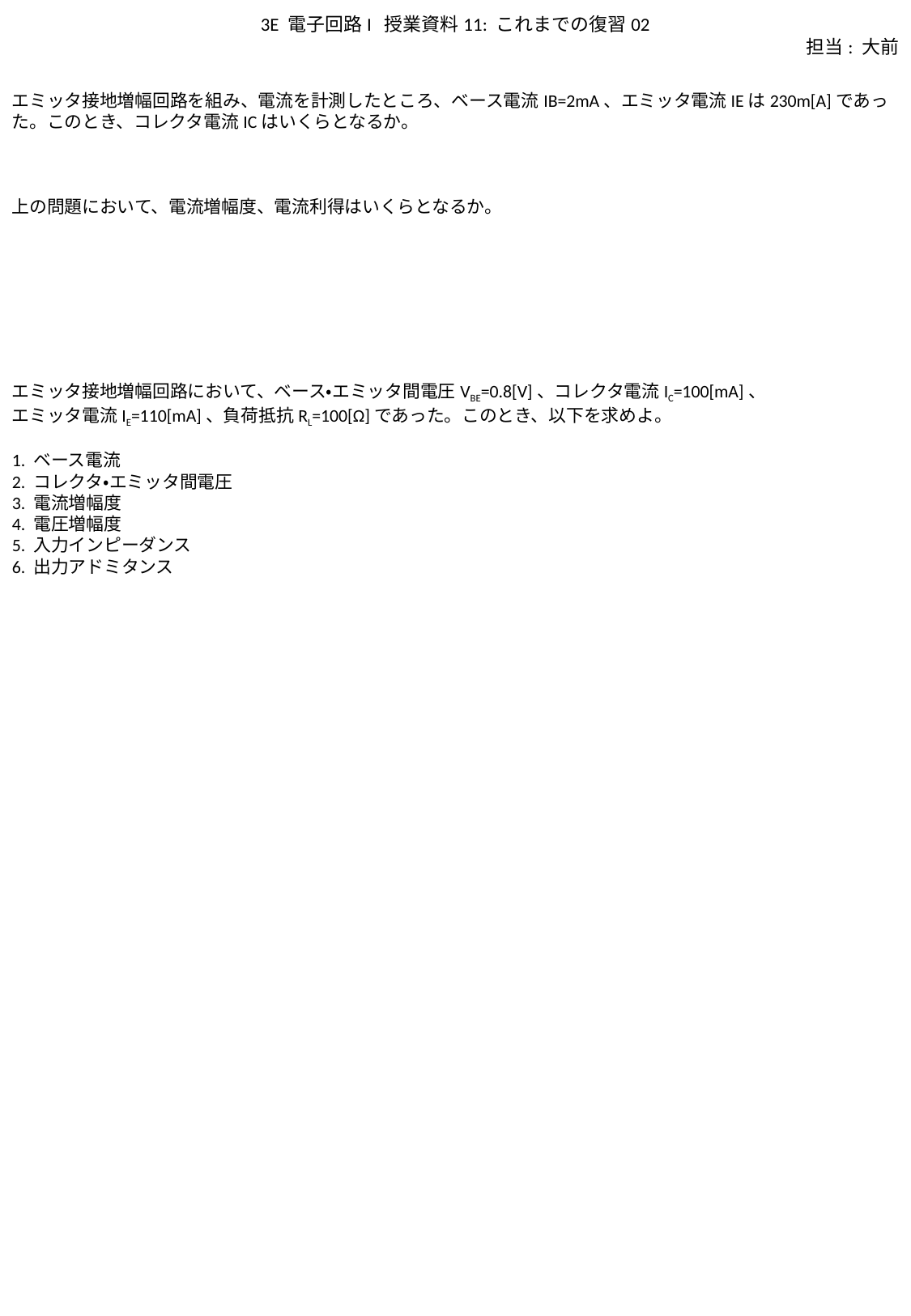

3E 電子回路I  授業資料11: これまでの復習02
担当: 大前
エミッタ接地増幅回路を組み、電流を計測したところ、ベース電流IB=2mA、エミッタ電流IEは230m[A]であった。このとき、コレクタ電流ICはいくらとなるか。

上の問題において、電流増幅度、電流利得はいくらとなるか。
エミッタ接地増幅回路において、ベース・エミッタ間電圧VBE=0.8[V]、コレクタ電流IC=100[mA]、
エミッタ電流IE=110[mA]、負荷抵抗RL=100[Ω]であった。このとき、以下を求めよ。

1. ベース電流
2. コレクタ・エミッタ間電圧
3. 電流増幅度
4. 電圧増幅度
5. 入力インピーダンス
6. 出力アドミタンス